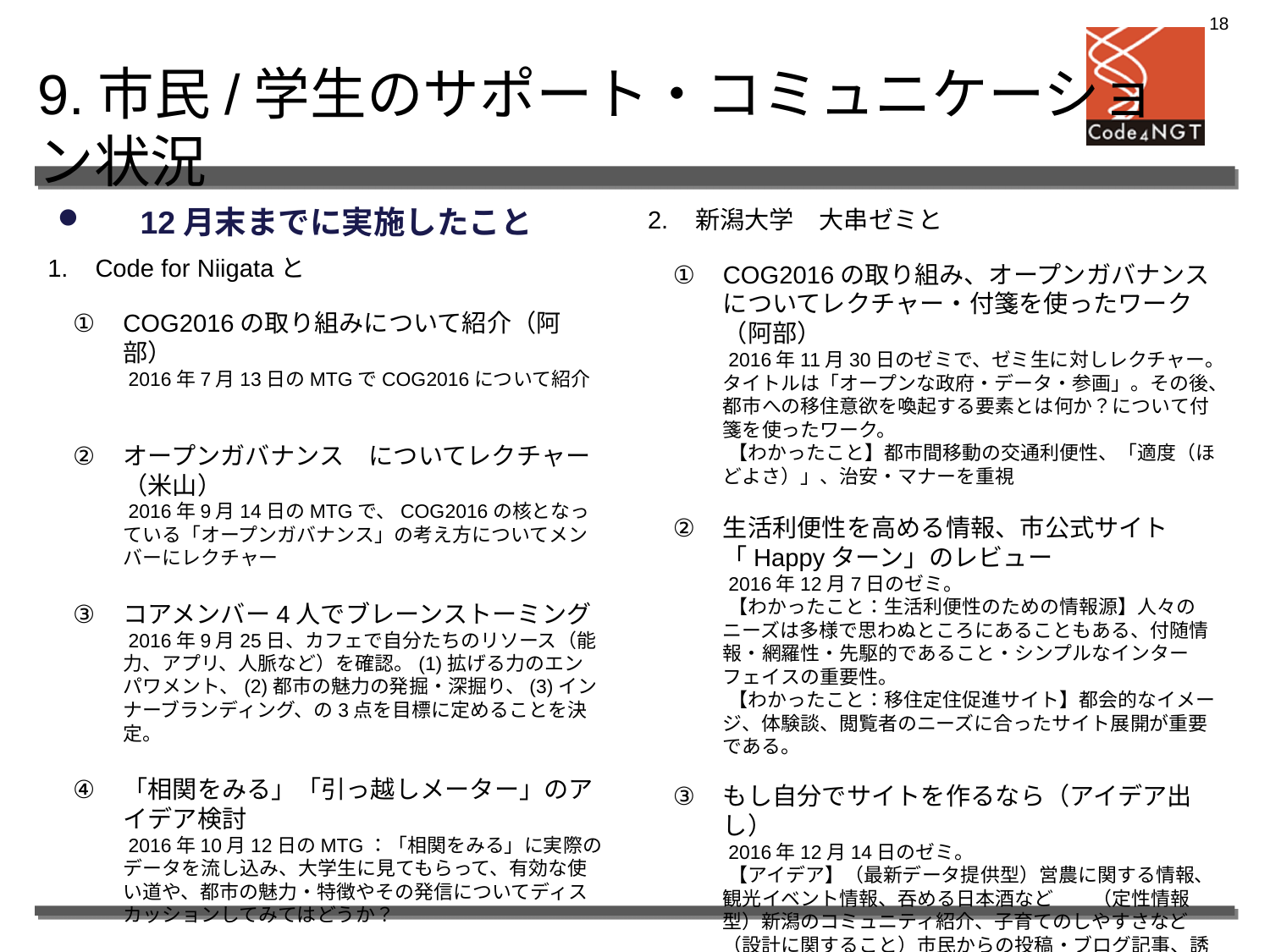

18
9.市民/学生のサポート・コミュニケーション状況
　12月末までに実施したこと

新潟大学　大串ゼミと

COG2016の取り組み、オープンガバナンスについてレクチャー・付箋を使ったワーク（阿部）
2016年11月30日のゼミで、ゼミ生に対しレクチャー。タイトルは「オープンな政府・データ・参画」。その後、都市への移住意欲を喚起する要素とは何か？について付箋を使ったワーク。
【わかったこと】都市間移動の交通利便性、「適度（ほどよさ）」、治安・マナーを重視

生活利便性を高める情報、市公式サイト「Happyターン」のレビュー
2016年12月7日のゼミ。
【わかったこと：生活利便性のための情報源】人々のニーズは多様で思わぬところにあることもある、付随情報・網羅性・先駆的であること・シンプルなインターフェイスの重要性。
【わかったこと：移住定住促進サイト】都会的なイメージ、体験談、閲覧者のニーズに合ったサイト展開が重要である。
もし自分でサイトを作るなら（アイデア出し）
2016年12月14日のゼミ。
【アイデア】（最新データ提供型）営農に関する情報、観光イベント情報、吞める日本酒など　　（定性情報型）新潟のコミュニティ紹介、子育てのしやすさなど　（設計に関すること）市民からの投稿・ブログ記事、誘導の工夫

移住・定住促進サイト「Happyターン」のレビュー2016年12月21日のゼミ。

Code for Niigataと

COG2016の取り組みについて紹介（阿部）
2016年7月13日のMTGでCOG2016について紹介

オープンガバナンス　についてレクチャー（米山）
2016年9月14日のMTGで、COG2016の核となっている「オープンガバナンス」の考え方についてメンバーにレクチャー

コアメンバー4人でブレーンストーミング
2016年9月25日、カフェで自分たちのリソース（能力、アプリ、人脈など）を確認。(1)拡げる力のエンパワメント、(2)都市の魅力の発掘・深掘り、(3)インナーブランディング、の3点を目標に定めることを決定。

「相関をみる」「引っ越しメーター」のアイデア検討
2016年10月12日のMTG：「相関をみる」に実際のデータを流し込み、大学生に見てもらって、有効な使い道や、都市の魅力・特徴やその発信についてディスカッションしてみてはどうか？

新潟大学大串ゼミでの取り組みを共有
2016年12月14日のMTG

その他：グループウェア、メール、メッセンジャーなどで常時コンタクトをとる体制